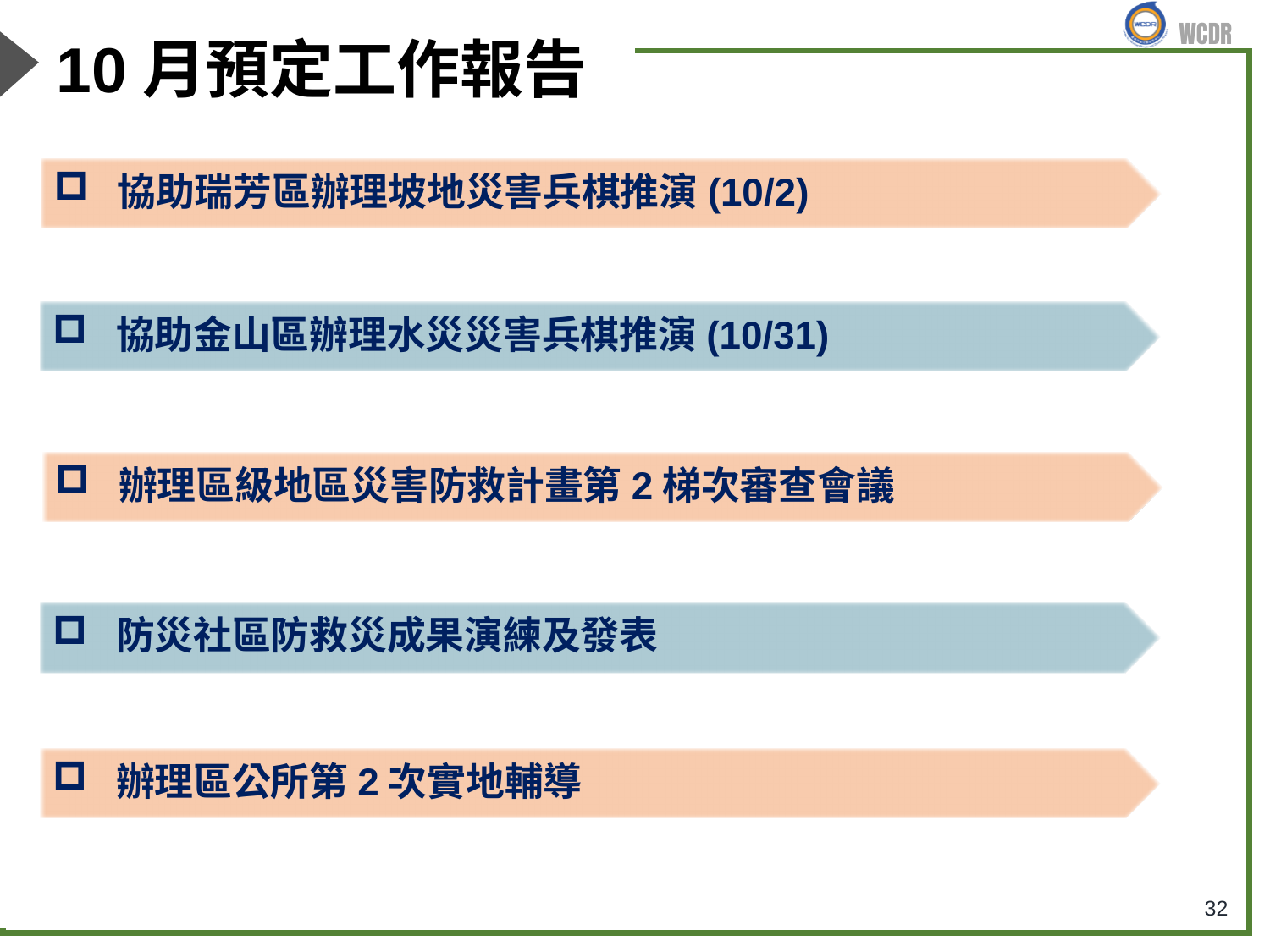

# 10月預定工作報告
協助瑞芳區辦理坡地災害兵棋推演(10/2)
協助金山區辦理水災災害兵棋推演(10/31)
辦理區級地區災害防救計畫第2梯次審查會議
防災社區防救災成果演練及發表
辦理區公所第2次實地輔導
32